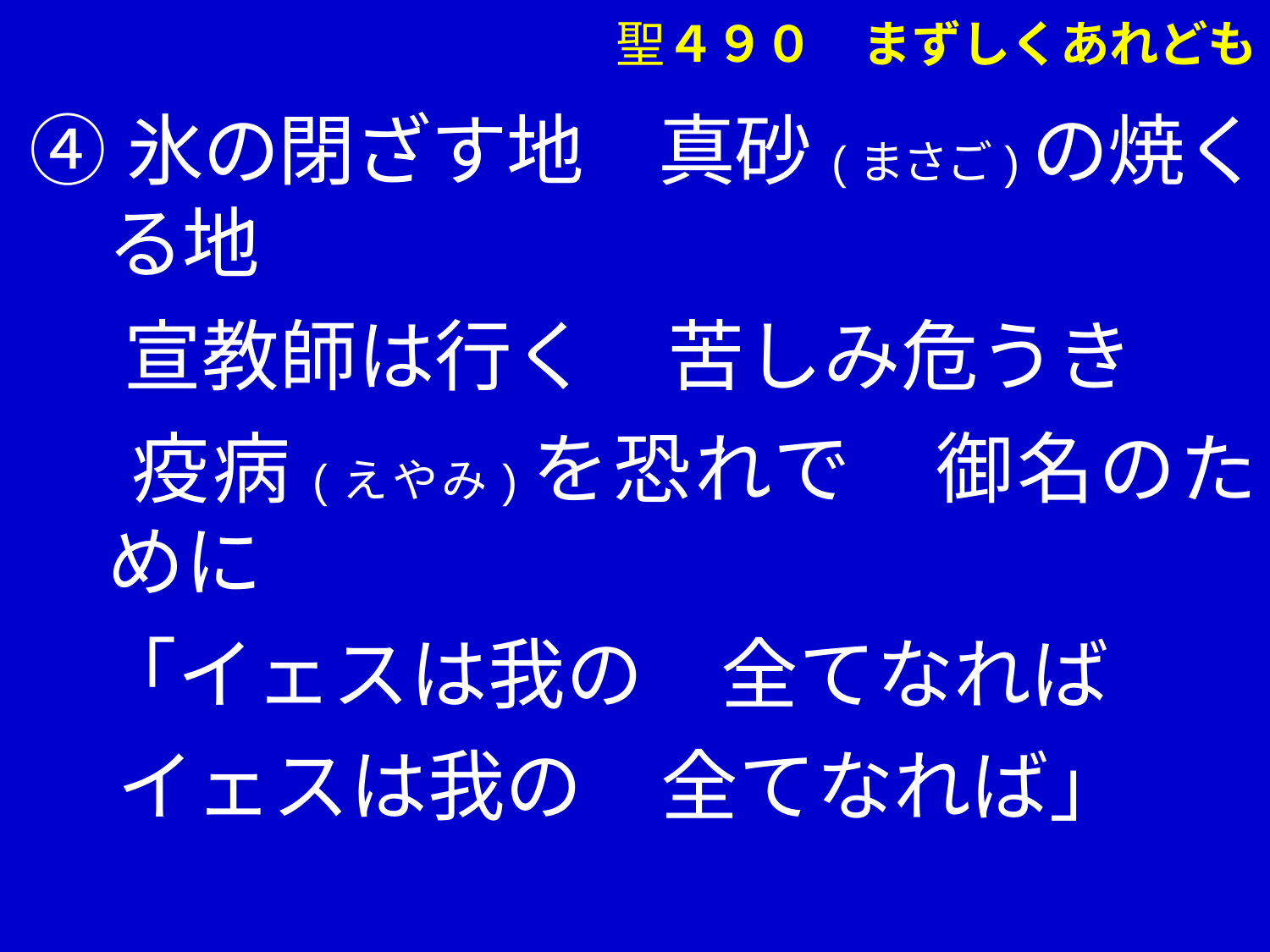

④氷の閉ざす地　真砂(まさご)の焼くる地
　 宣教師は行く　苦しみ危うき
　 疫病(えやみ)を恐れで　御名のために
   「イェスは我の　全てなれば
    イェスは我の　全てなれば」

聖４９０　まずしくあれども